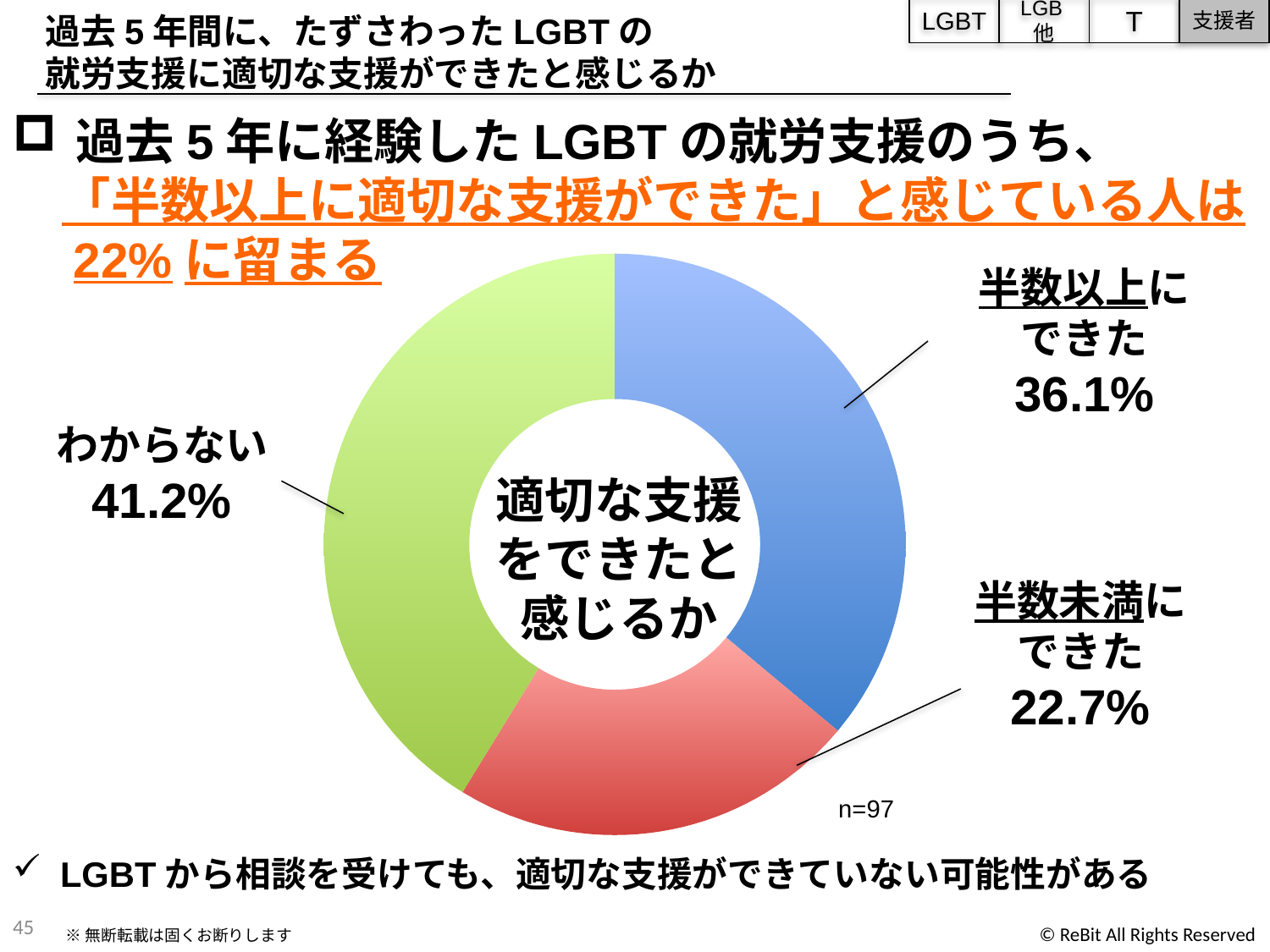

LGBT
LGB他
T
支援者

過去5年間に、たずさわったLGBTの
就労支援に適切な支援ができたと感じるか
過去5年に経験したLGBTの就労支援のうち、
　「半数以上に適切な支援ができた」と感じている人は
　22%に留まる

### Chart

| Category |  |
|---|---|
半数以上に
できた
36.1%
わからない
41.2%
適切な支援
をできたと
感じるか
半数未満に
できた
22.7%
n=97
LGBTから相談を受けても、適切な支援ができていない可能性がある
45